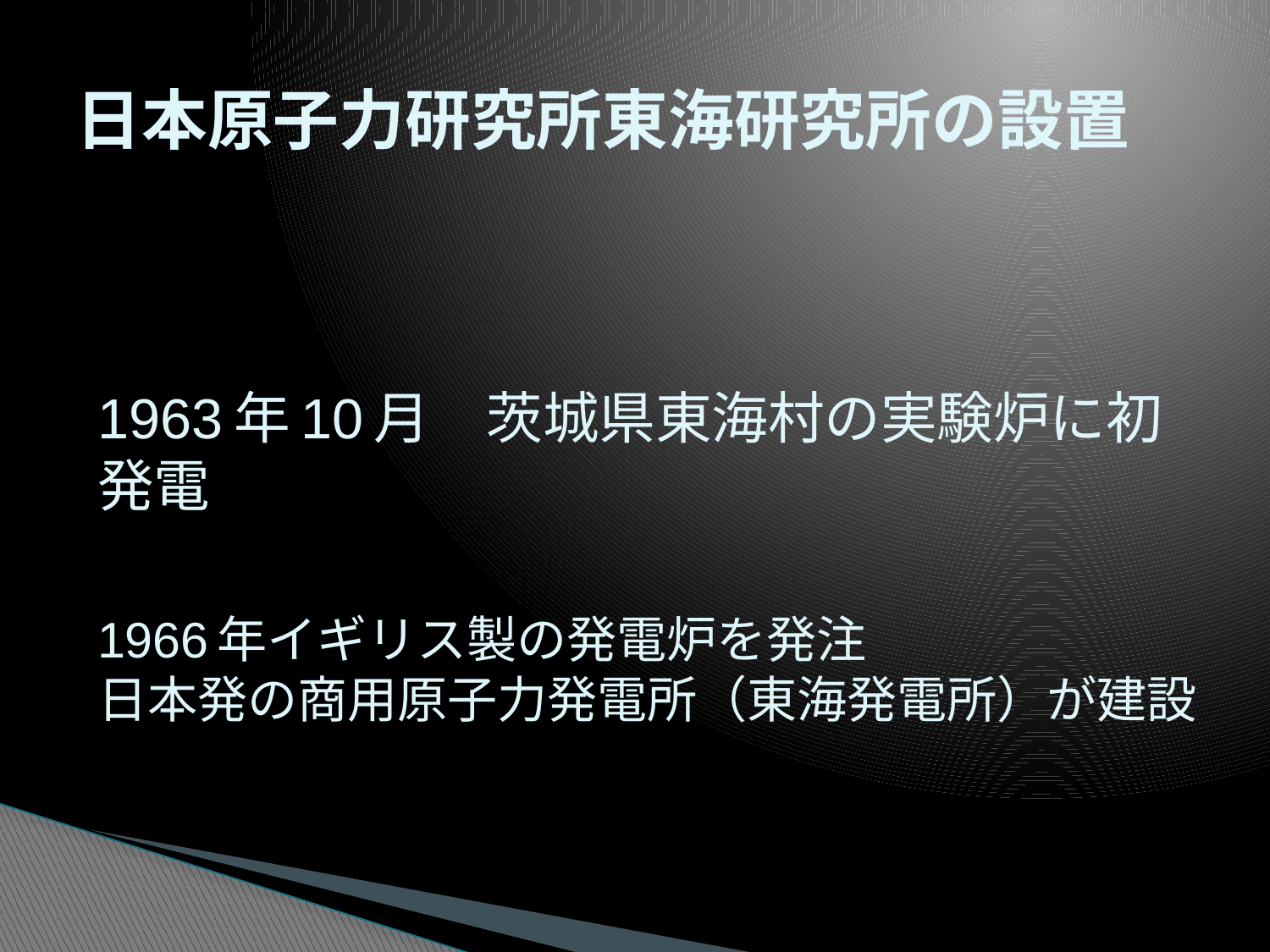

# 日本原子力研究所東海研究所の設置
1963年10月　茨城県東海村の実験炉に初発電
1966年イギリス製の発電炉を発注
日本発の商用原子力発電所（東海発電所）が建設